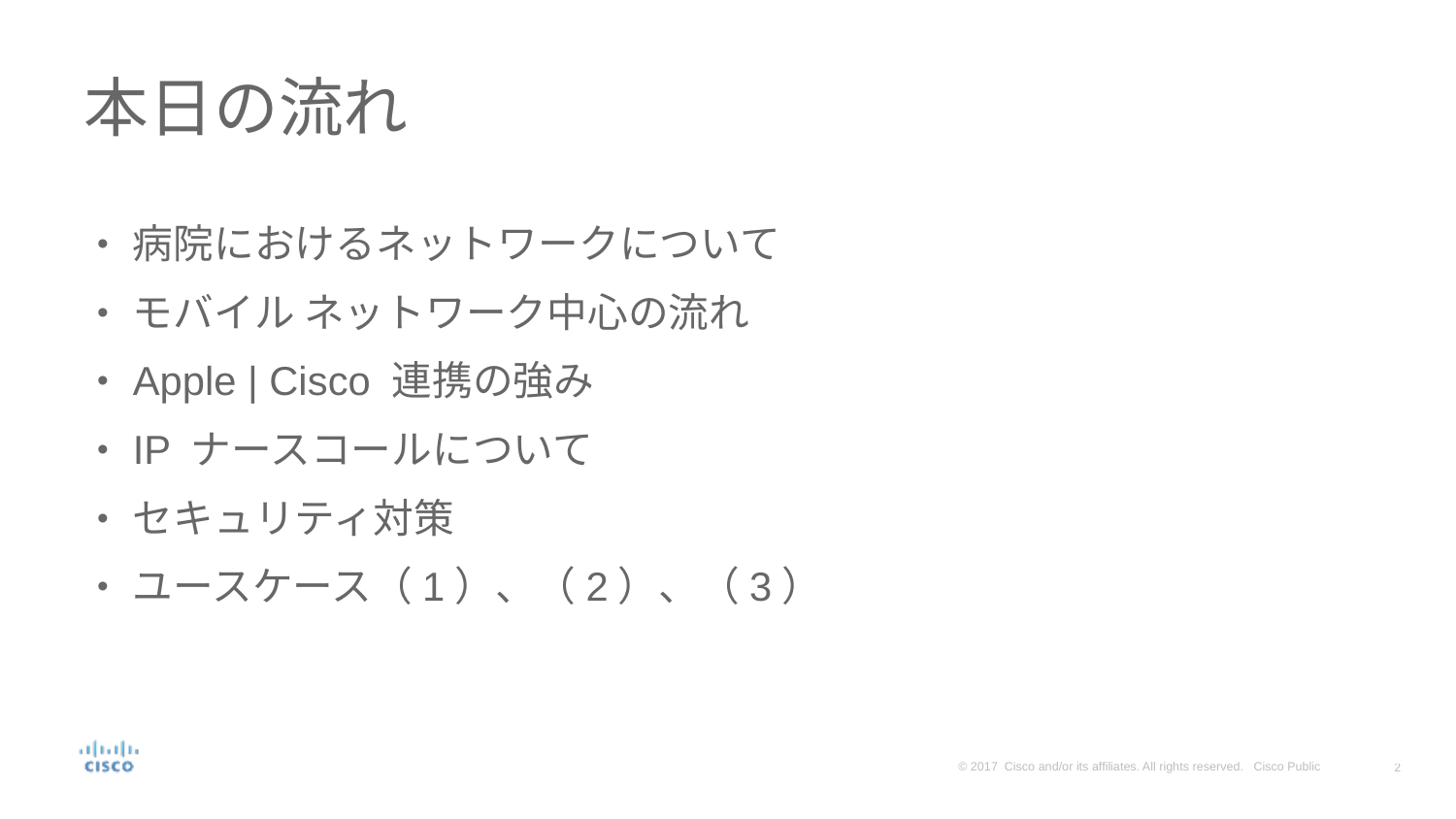

# 本日の流れ
病院におけるネットワークについて
モバイル ネットワーク中心の流れ
Apple | Cisco 連携の強み
IP ナースコールについて
セキュリティ対策
ユースケース（1）、（2）、（3）